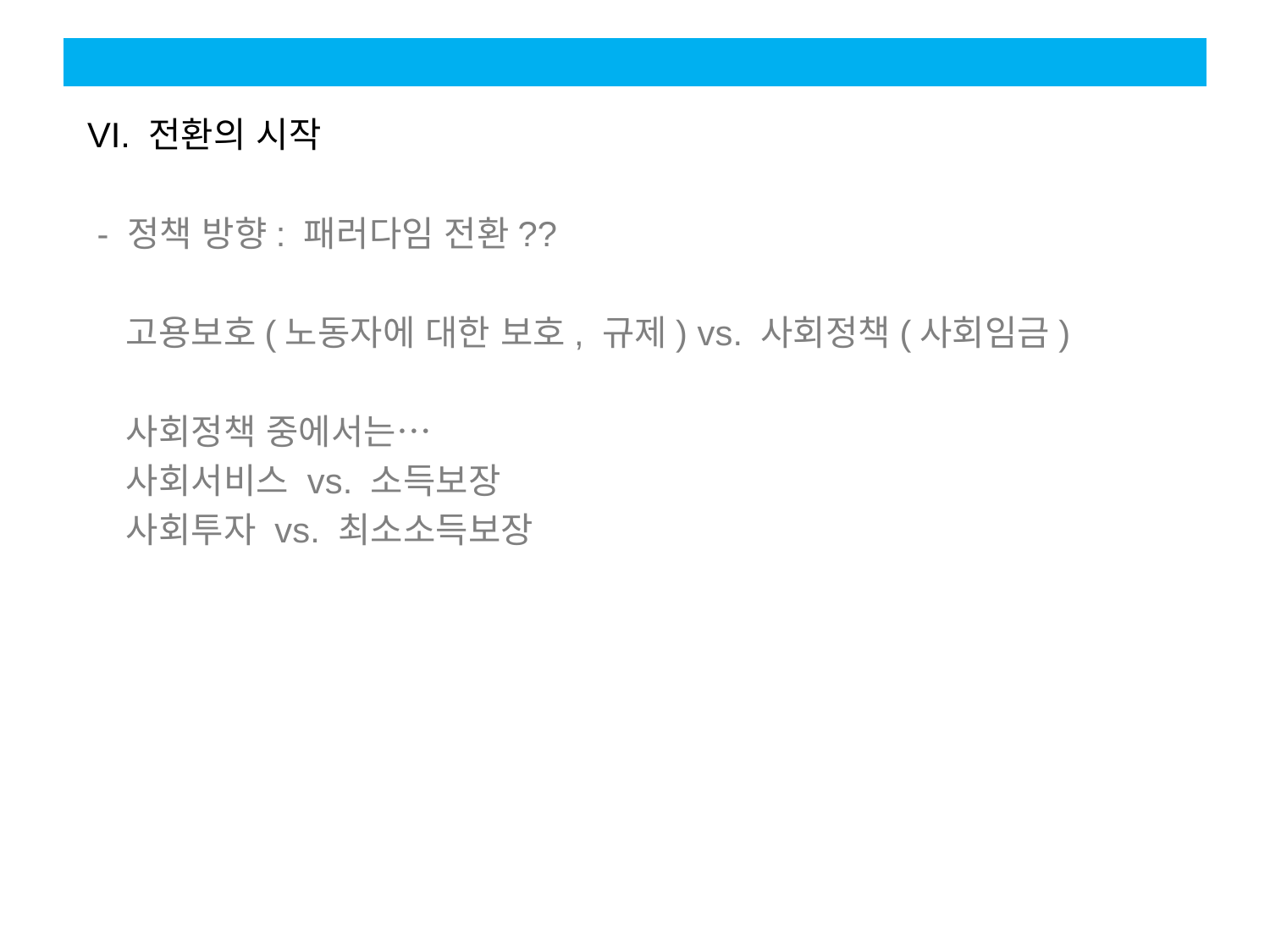

#
 VI. 전환의 시작

  - 정책 방향: 패러다임 전환??

    고용보호(노동자에 대한 보호, 규제) vs. 사회정책(사회임금)

    사회정책 중에서는…
    사회서비스 vs. 소득보장
    사회투자 vs. 최소소득보장